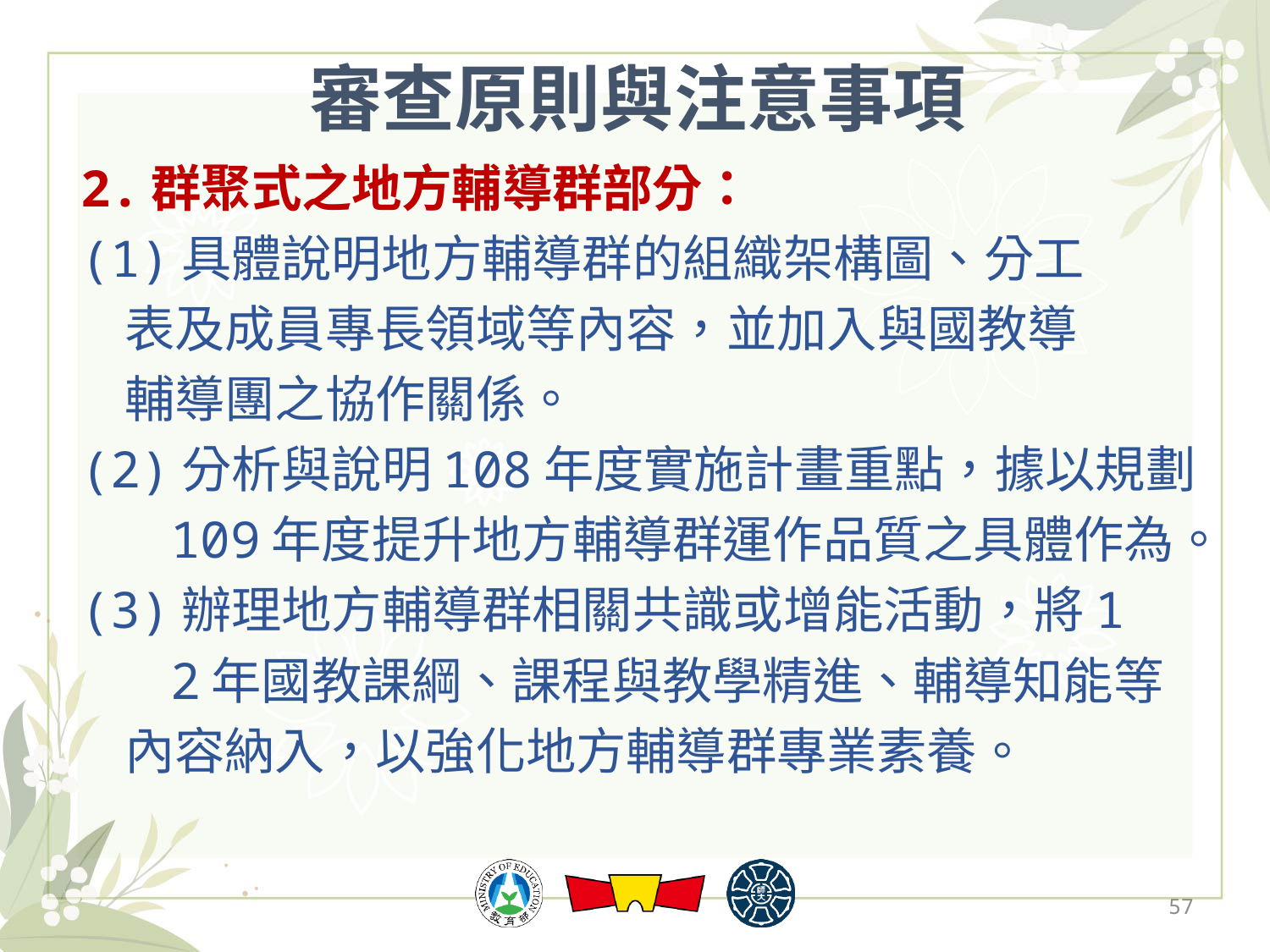

# 審查原則與注意事項
2.群聚式之地方輔導群部分：
(1)具體說明地方輔導群的組織架構圖、分工
   表及成員專長領域等內容，並加入與國教導
   輔導團之協作關係。
(2)分析與說明108年度實施計畫重點，據以規劃
   109年度提升地方輔導群運作品質之具體作為。
(3)辦理地方輔導群相關共識或增能活動，將1
   2年國教課綱、課程與教學精進、輔導知能等
   內容納入，以強化地方輔導群專業素養。

57